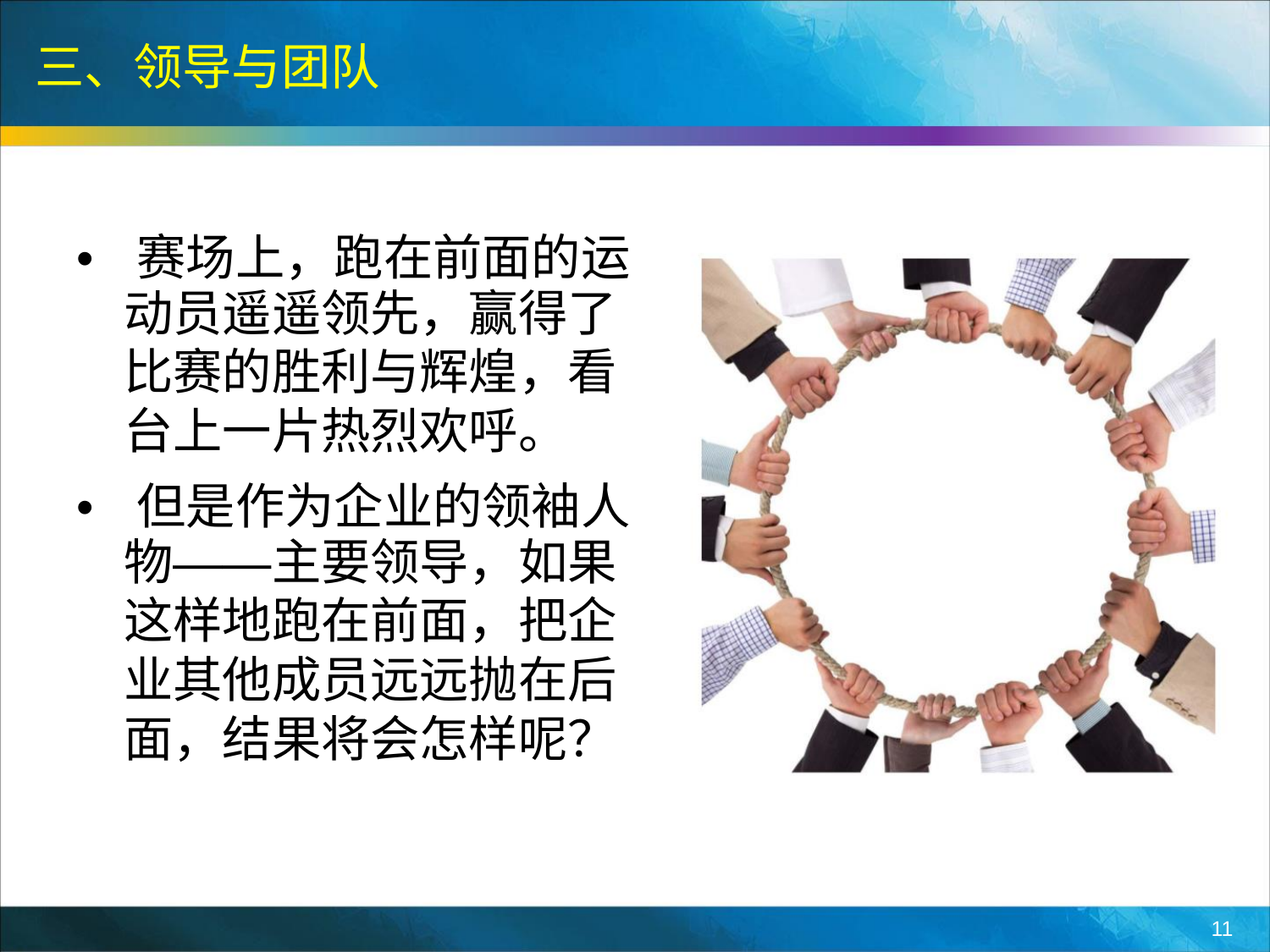

三、领导与团队
• 赛场上，跑在前面的运
动员遥遥领先，赢得了
比赛的胜利与辉煌，看
台上一片热烈欢呼。
• 但是作为企业的领袖人
物——主要领导，如果
这样地跑在前面，把企
业其他成员远远抛在后
面，结果将会怎样呢？
11